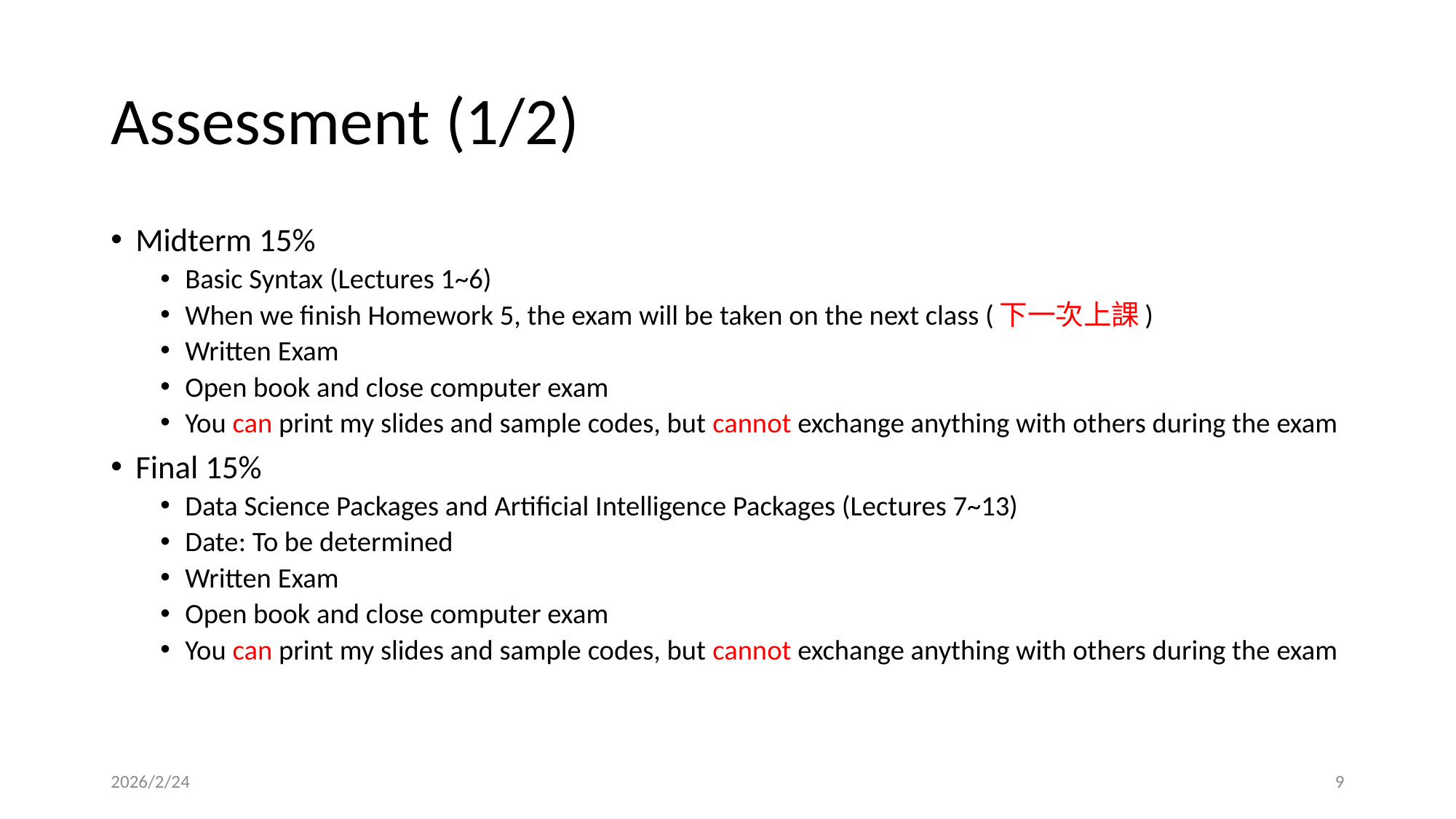

# Assessment (1/2)
Midterm 15%
Basic Syntax (Lectures 1~6)
When we finish Homework 5, the exam will be taken on the next class (下一次上課)
Written Exam
Open book and close computer exam
You can print my slides and sample codes, but cannot exchange anything with others during the exam
Final 15%
Data Science Packages and Artificial Intelligence Packages (Lectures 7~13)
Date: To be determined
Written Exam
Open book and close computer exam
You can print my slides and sample codes, but cannot exchange anything with others during the exam
2026/2/24
9